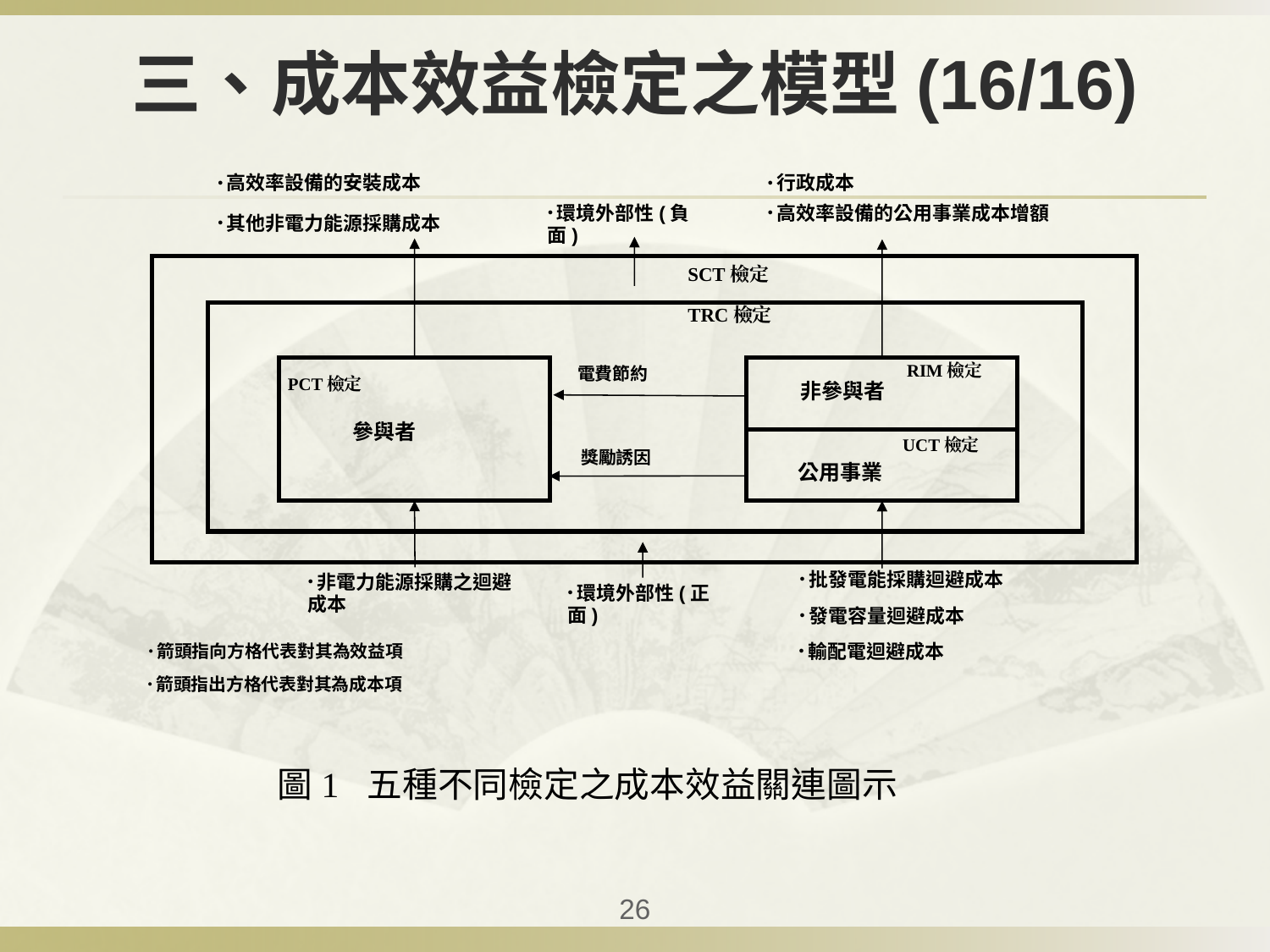

# 三、成本效益檢定之模型(16/16)

●高效率設備的安裝成本
●行政成本
●環境外部性(負面)
●高效率設備的公用事業成本增額
●其他非電力能源採購成本

SCT檢定
TRC檢定

RIM檢定
電費節約

PCT檢定
非參與者
參與者
UCT檢定
獎勵誘因
公用事業
●批發電能採購迴避成本
●非電力能源採購之迴避成本
●環境外部性(正面)
●發電容量迴避成本
●輸配電迴避成本
●箭頭指向方格代表對其為效益項

●箭頭指出方格代表對其為成本項

圖1  五種不同檢定之成本效益關連圖示
26